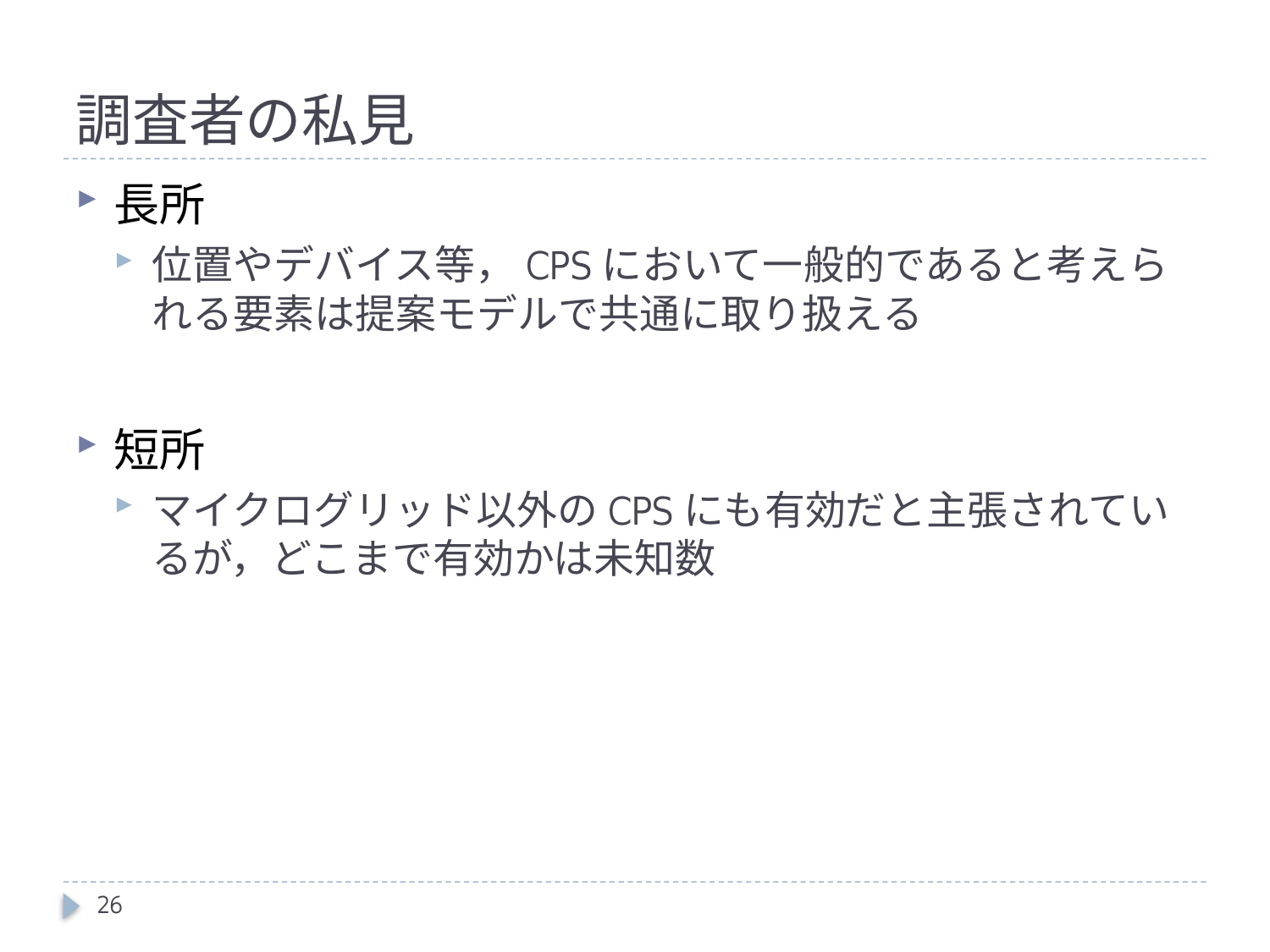

# 調査者の私見
長所
位置やデバイス等，CPSにおいて一般的であると考えられる要素は提案モデルで共通に取り扱える

短所
マイクログリッド以外のCPSにも有効だと主張されているが，どこまで有効かは未知数
26